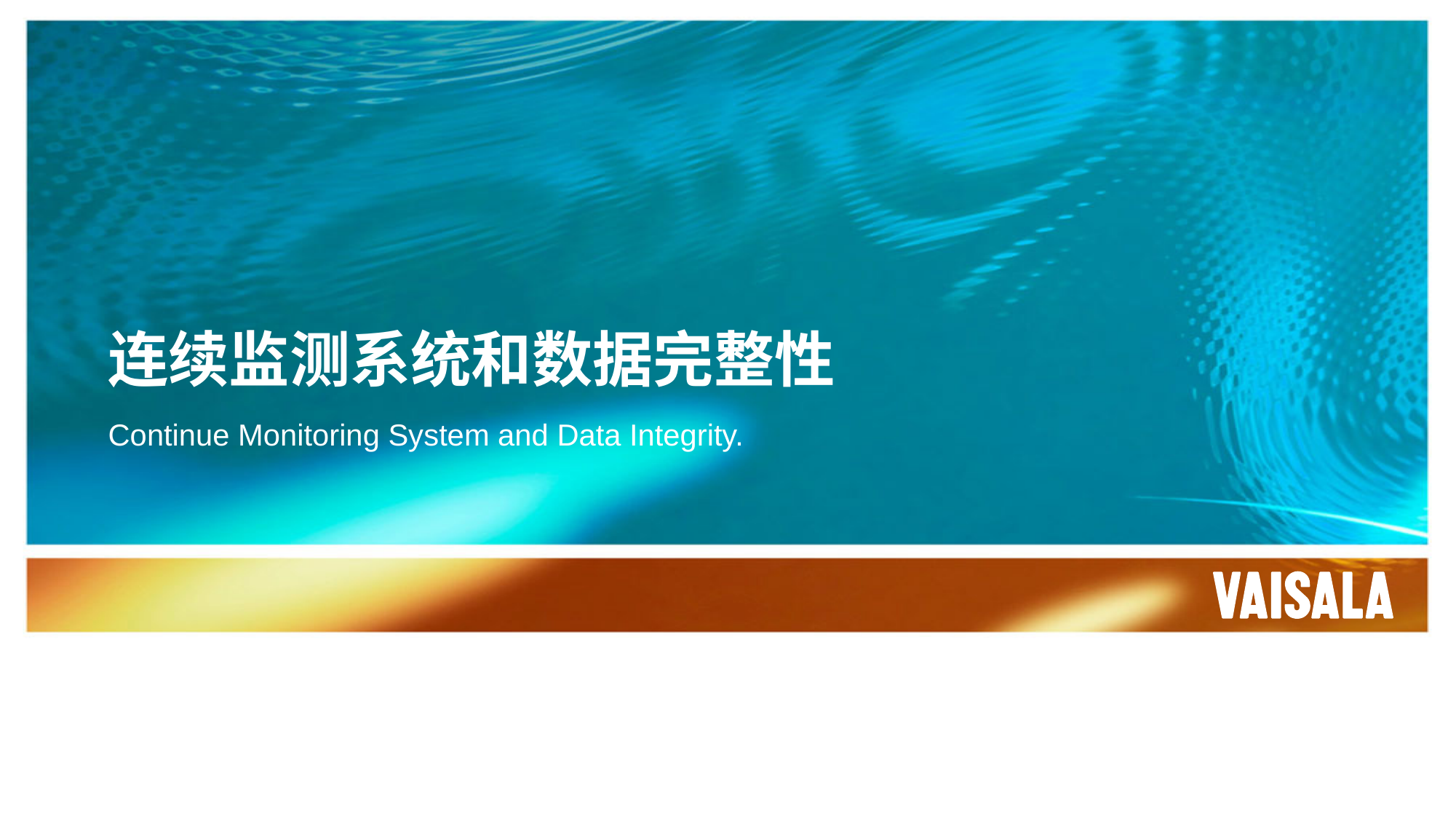

# 连续监测系统和数据完整性
Continue Monitoring System and Data Integrity.